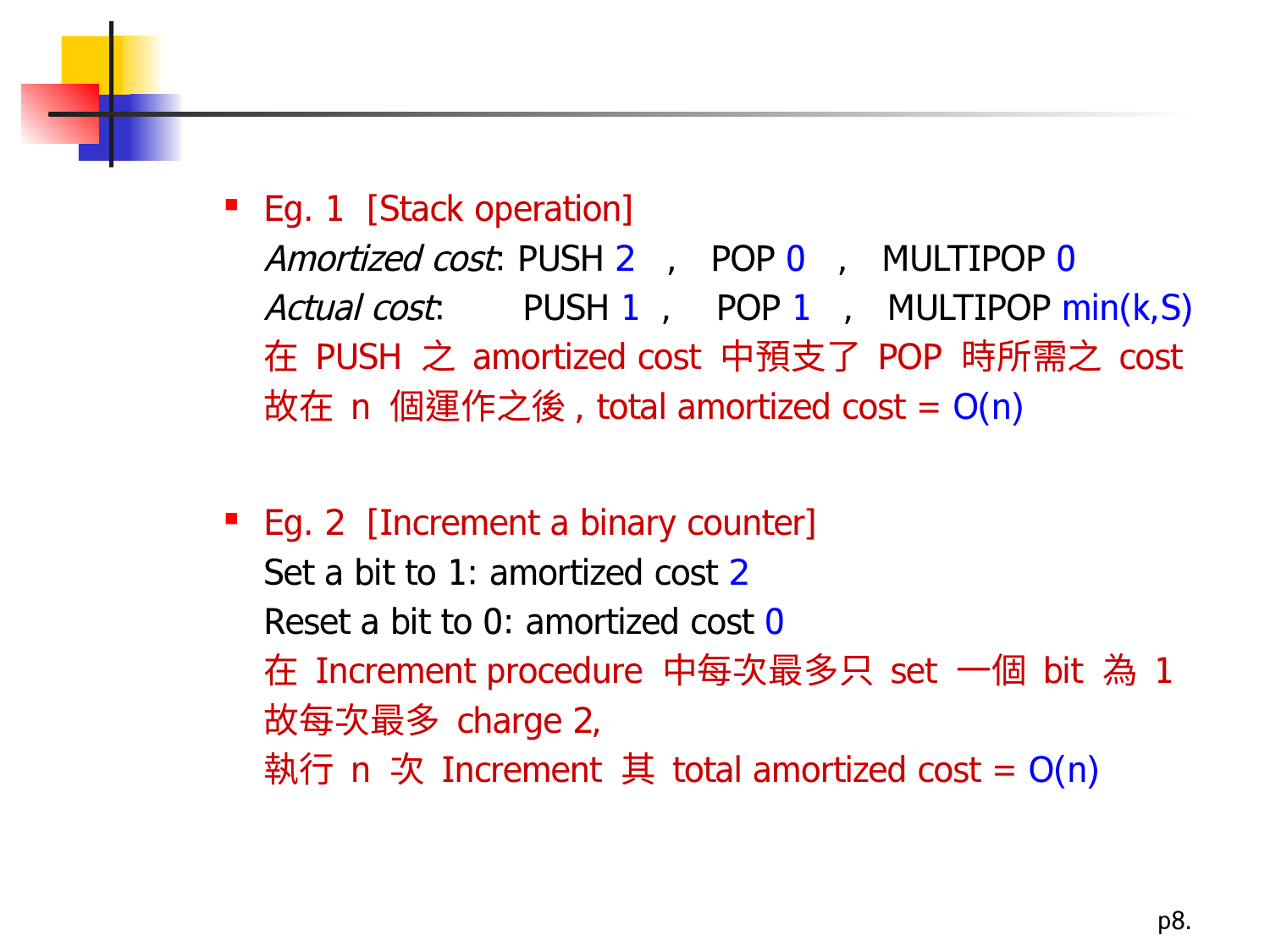

#
Eg. 1  [Stack operation]
	Amortized cost: PUSH 2   ,   POP 0   ,   MULTIPOP 0
	Actual cost:       PUSH 1  ,    POP 1   ,   MULTIPOP min(k,S)
	在 PUSH 之 amortized cost 中預支了 POP 時所需之 cost
	故在 n 個運作之後, total amortized cost = O(n)

Eg. 2  [Increment a binary counter]
	Set a bit to 1: amortized cost 2
	Reset a bit to 0: amortized cost 0
	在 Increment procedure 中每次最多只 set 一個 bit 為 1
	故每次最多 charge 2,
	執行 n 次 Increment 其 total amortized cost = O(n)